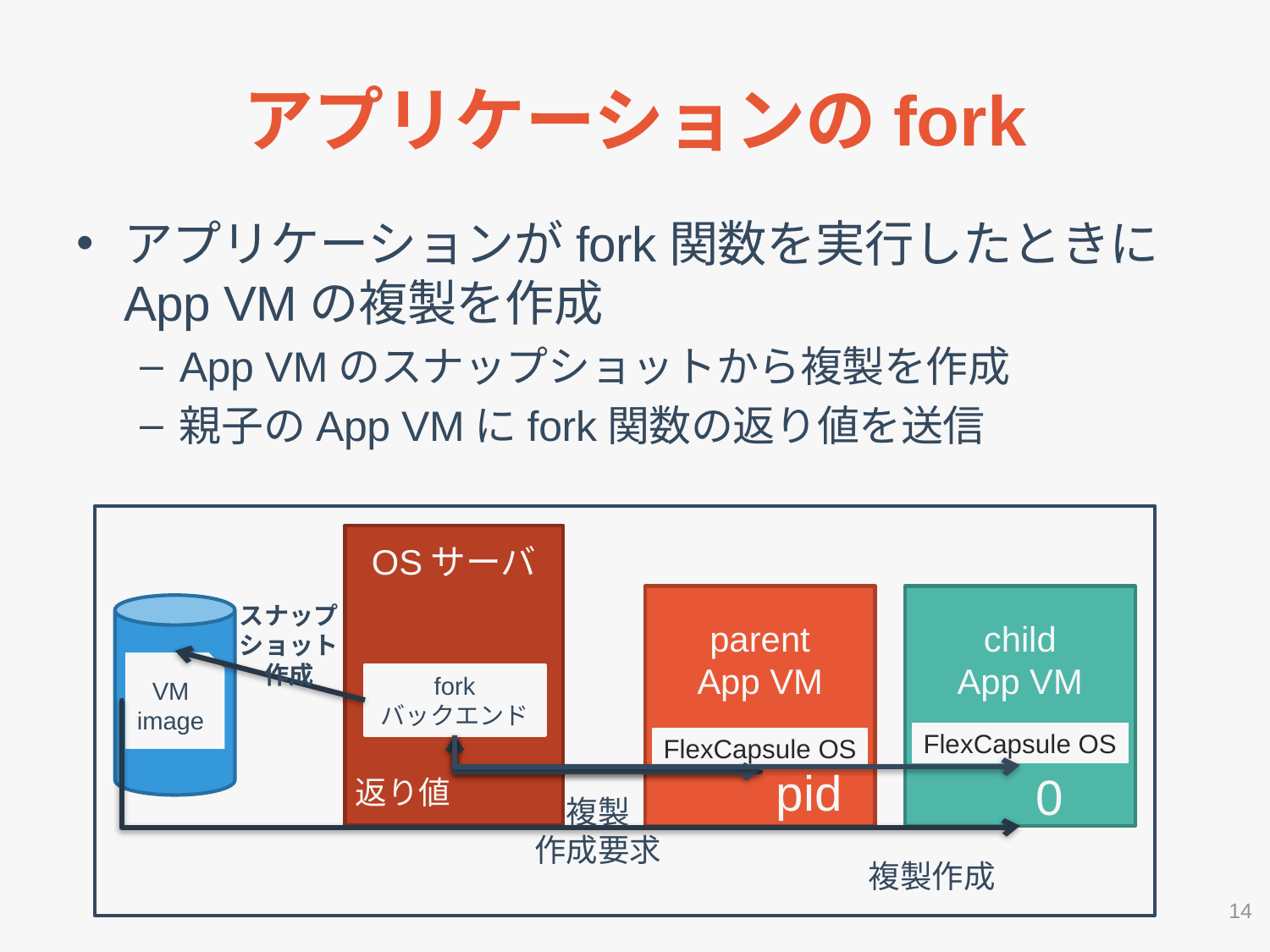

# アプリケーションのfork
アプリケーションがfork関数を実行したときにApp VMの複製を作成
App VMのスナップショットから複製を作成
親子のApp VMにfork関数の返り値を送信

OSサーバ

fork
バックエンド
parent
App VM

FlexCapsule OS
child
App VM

FlexCapsule OS
スナップ
ショット
作成

VM
image
pid
返り値
0
複製
作成要求
複製作成
14